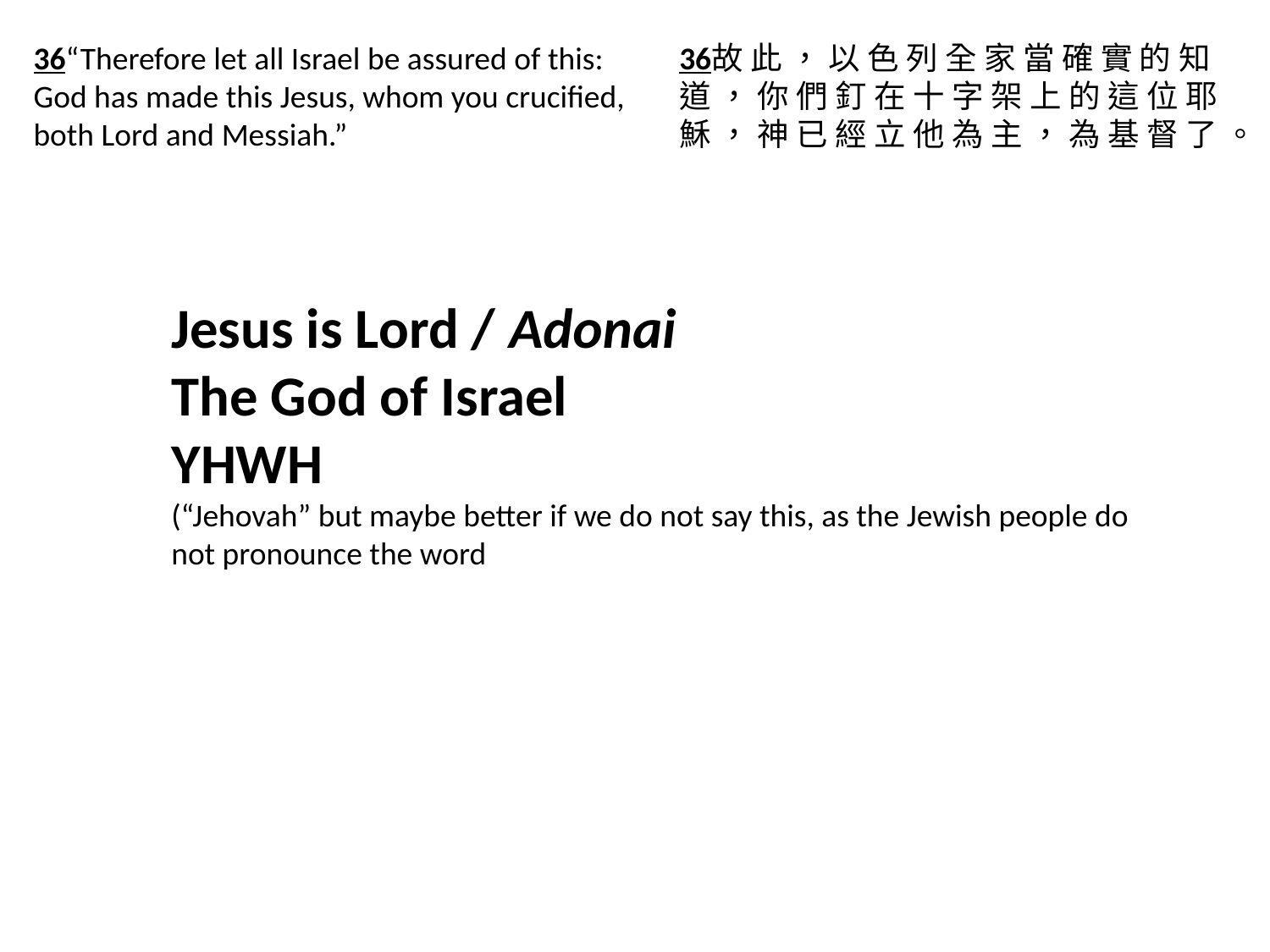

36“Therefore let all Israel be assured of this: God has made this Jesus, whom you crucified, both Lord and Messiah.”
36故 此 ， 以 色 列 全 家 當 確 實 的 知 道 ， 你 們 釘 在 十 字 架 上 的 這 位 耶 穌 ， 神 已 經 立 他 為 主 ， 為 基 督 了 。
Jesus is Lord / Adonai
The God of Israel
YHWH
(“Jehovah” but maybe better if we do not say this, as the Jewish people do not pronounce the word